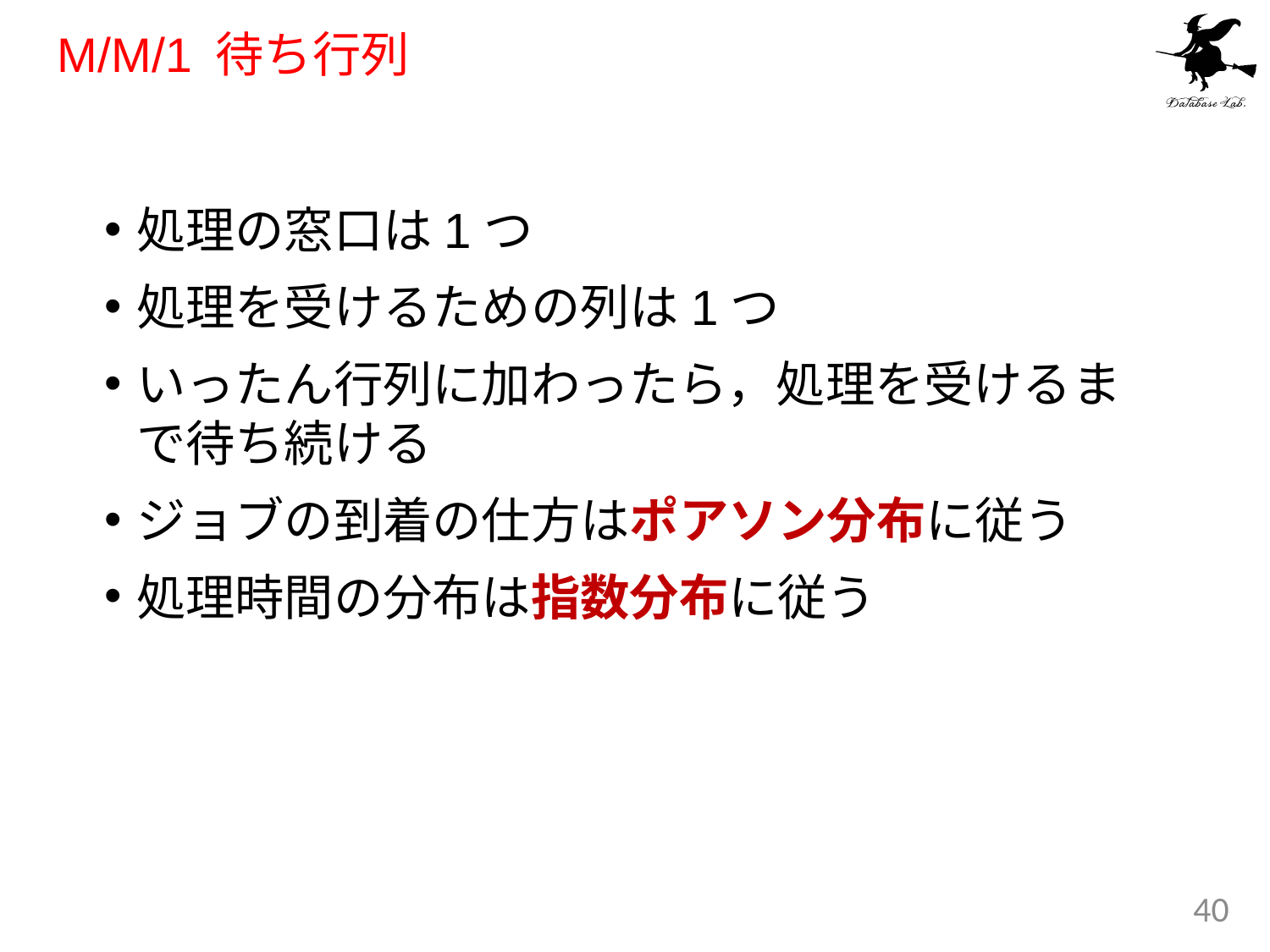

# M/M/1 待ち行列
処理の窓口は1つ
処理を受けるための列は1つ
いったん行列に加わったら，処理を受けるまで待ち続ける
ジョブの到着の仕方はポアソン分布に従う
処理時間の分布は指数分布に従う

40